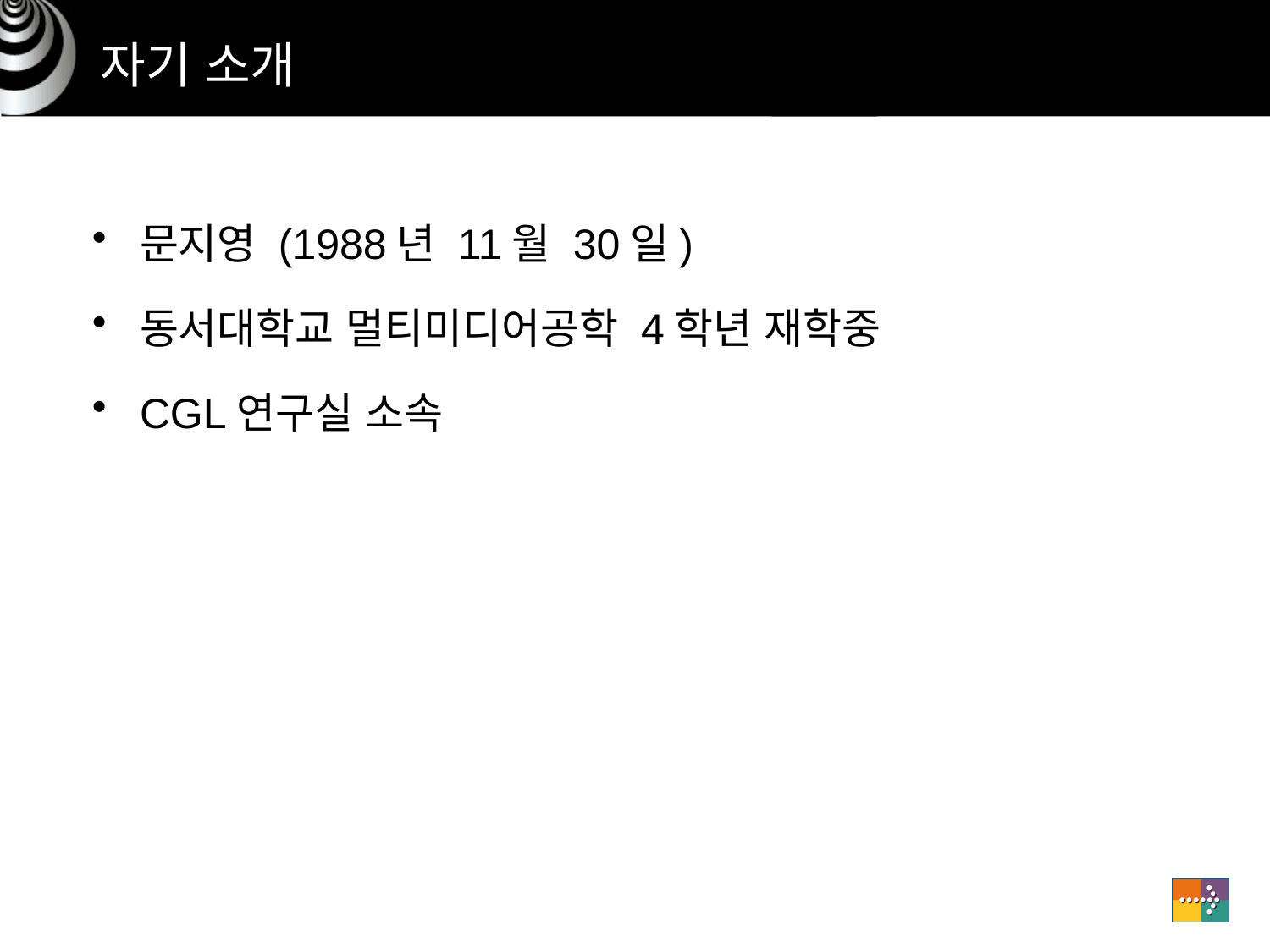

# 자기 소개

문지영 (1988년 11월 30일)

동서대학교 멀티미디어공학 4학년 재학중

CGL연구실 소속